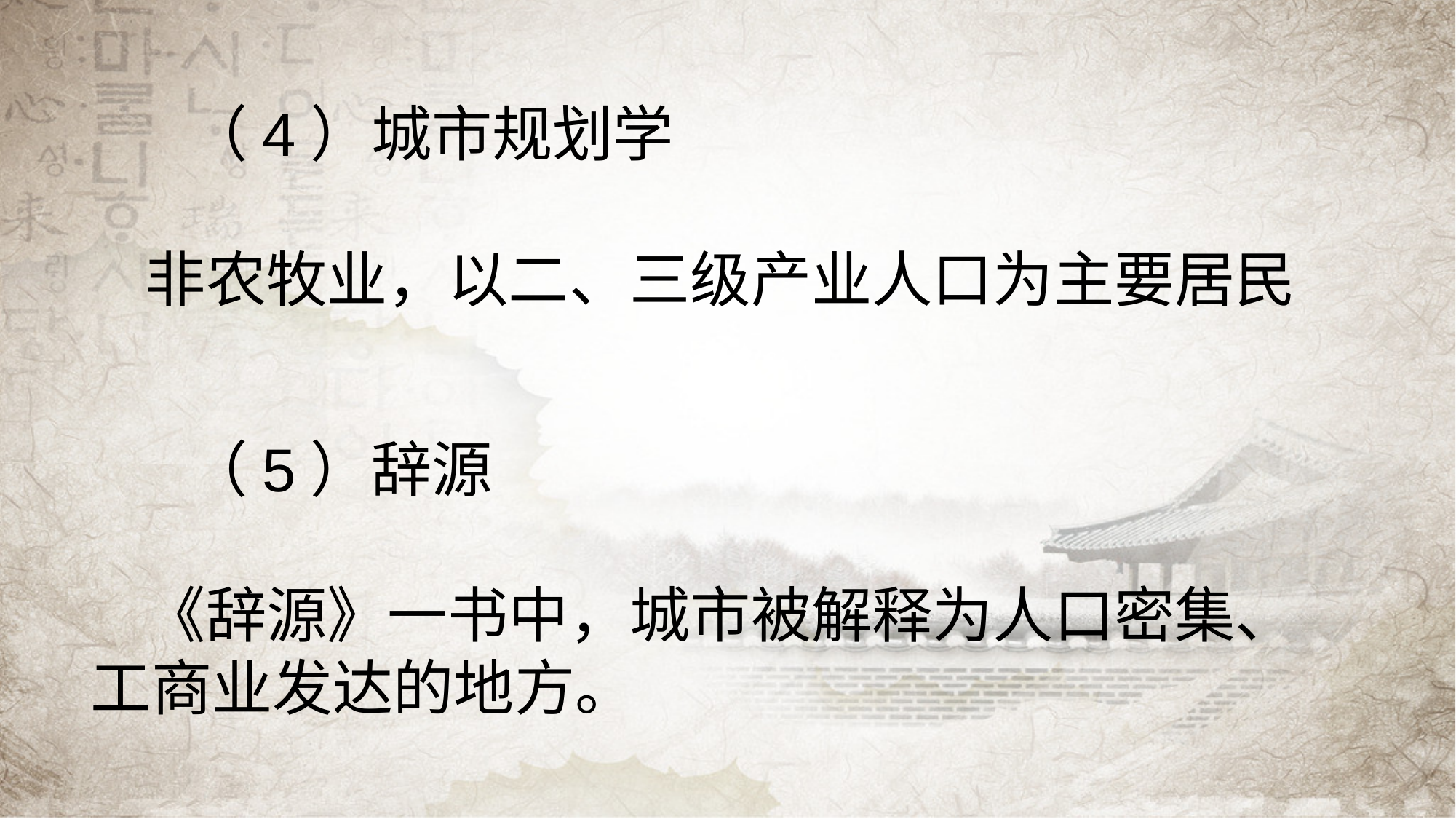

（4）城市规划学

非农牧业，以二、三级产业人口为主要居民
  （5）辞源

《辞源》一书中，城市被解释为人口密集、工商业发达的地方。